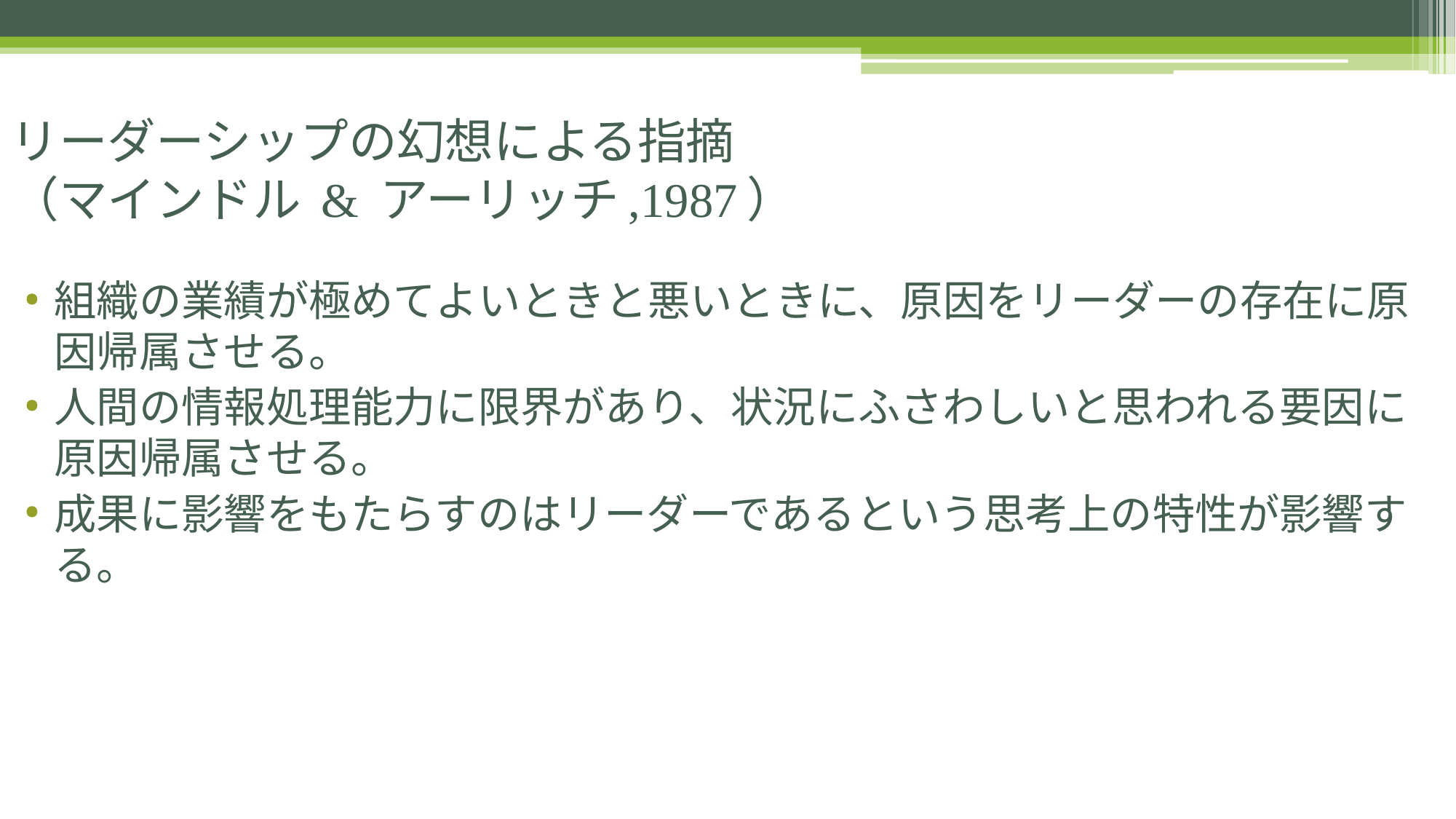

# リーダーシップの幻想による指摘 （マインドル & アーリッチ,1987）
組織の業績が極めてよいときと悪いときに、原因をリーダーの存在に原因帰属させる。
人間の情報処理能力に限界があり、状況にふさわしいと思われる要因に原因帰属させる。
成果に影響をもたらすのはリーダーであるという思考上の特性が影響する。